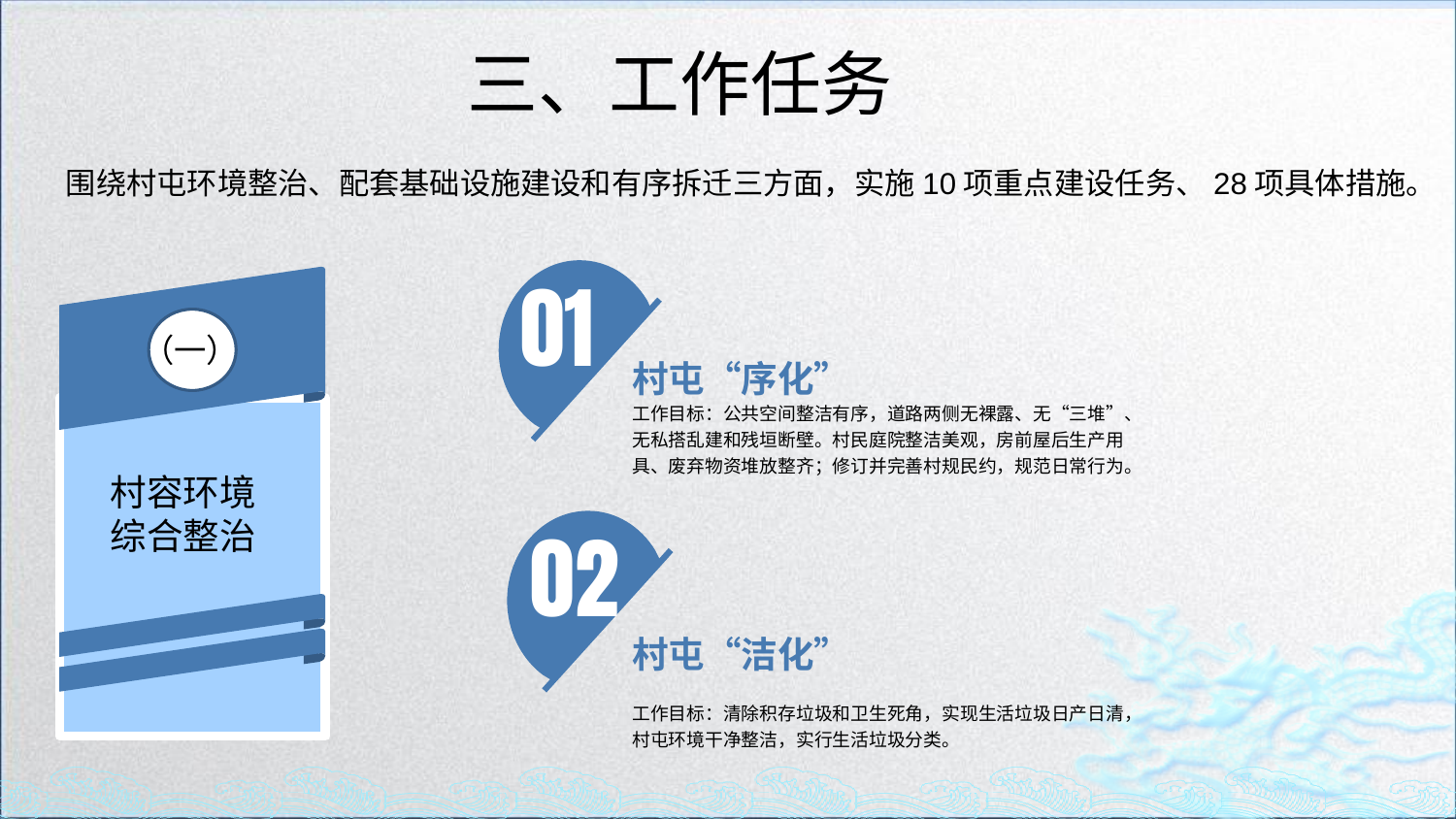

三、工作任务
围绕村屯环境整治、配套基础设施建设和有序拆迁三方面，实施10项重点建设任务、28项具体措施。

01
村屯“序化”
工作目标：公共空间整洁有序，道路两侧无裸露、无“三堆”、无私搭乱建和残垣断壁。村民庭院整洁美观，房前屋后生产用具、废弃物资堆放整齐；修订并完善村规民约，规范日常行为。

02

（一）
村容环境
综合整治
村屯“洁化”
工作目标：清除积存垃圾和卫生死角，实现生活垃圾日产日清，村屯环境干净整洁，实行生活垃圾分类。